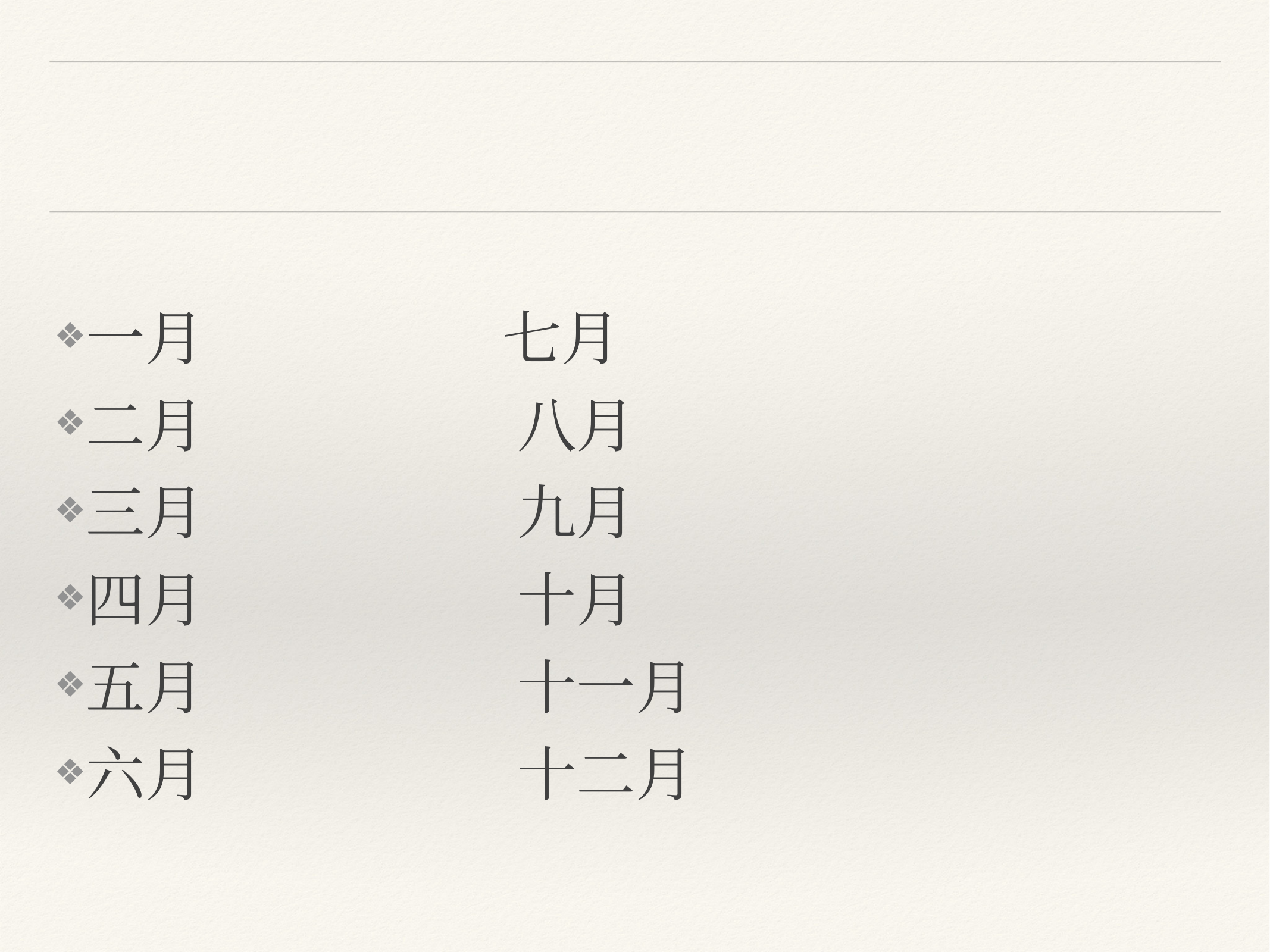

#
一月                    七月
二月                     八月
三月                     九月
四月                     十月
五月                     十一月
六月                     十二月